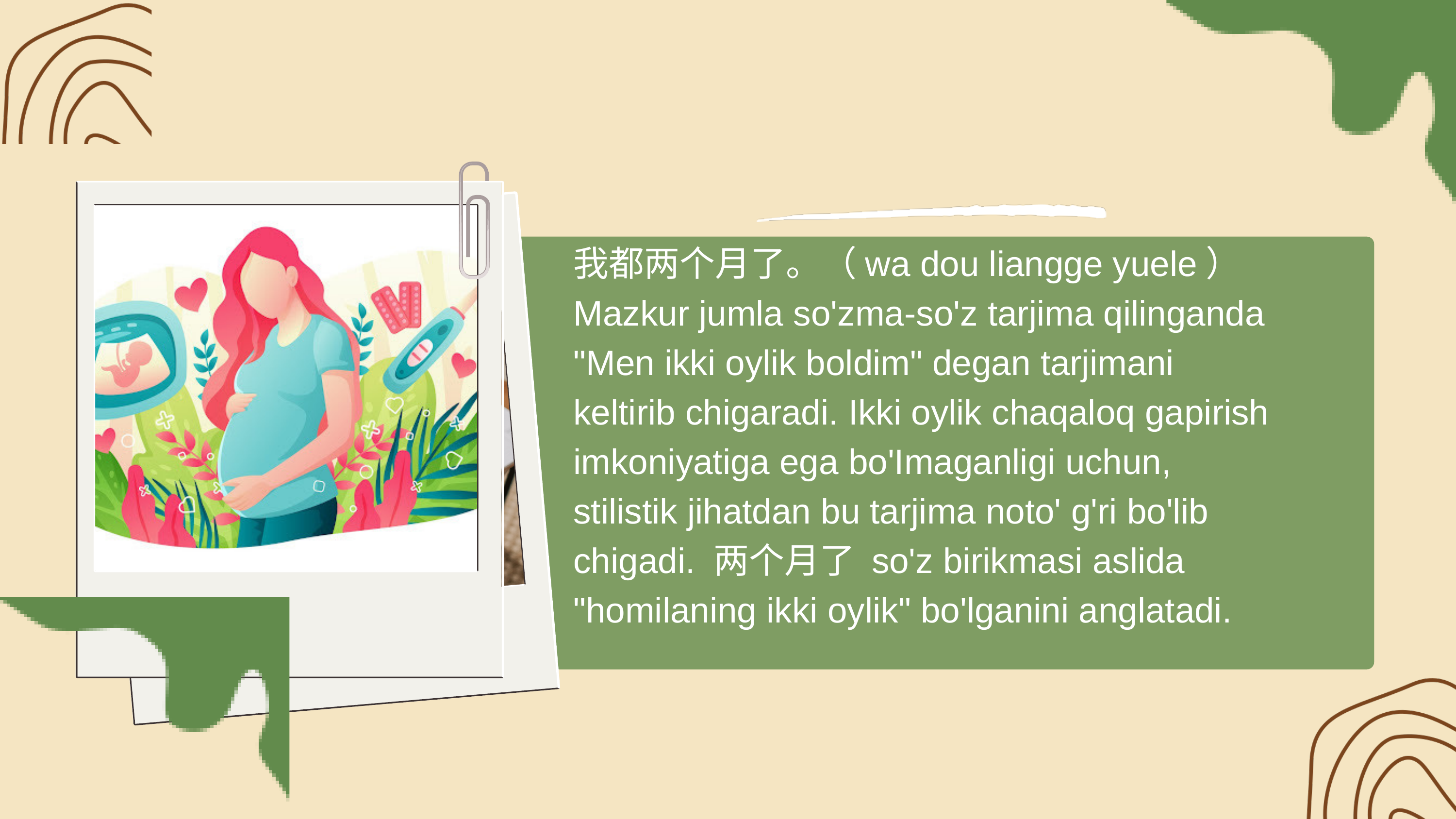

我都两个月了。（wa dou liangge yuele） Mazkur jumla so'zma-so'z tarjima qilinganda "Men ikki oylik boldim" degan tarjimani keltirib chigaradi. Ikki oylik chaqaloq gapirish imkoniyatiga ega bo'Imaganligi uchun, stilistik jihatdan bu tarjima noto' g'ri bo'lib chigadi. 两个月了 so'z birikmasi aslida "homilaning ikki oylik" bo'lganini anglatadi.